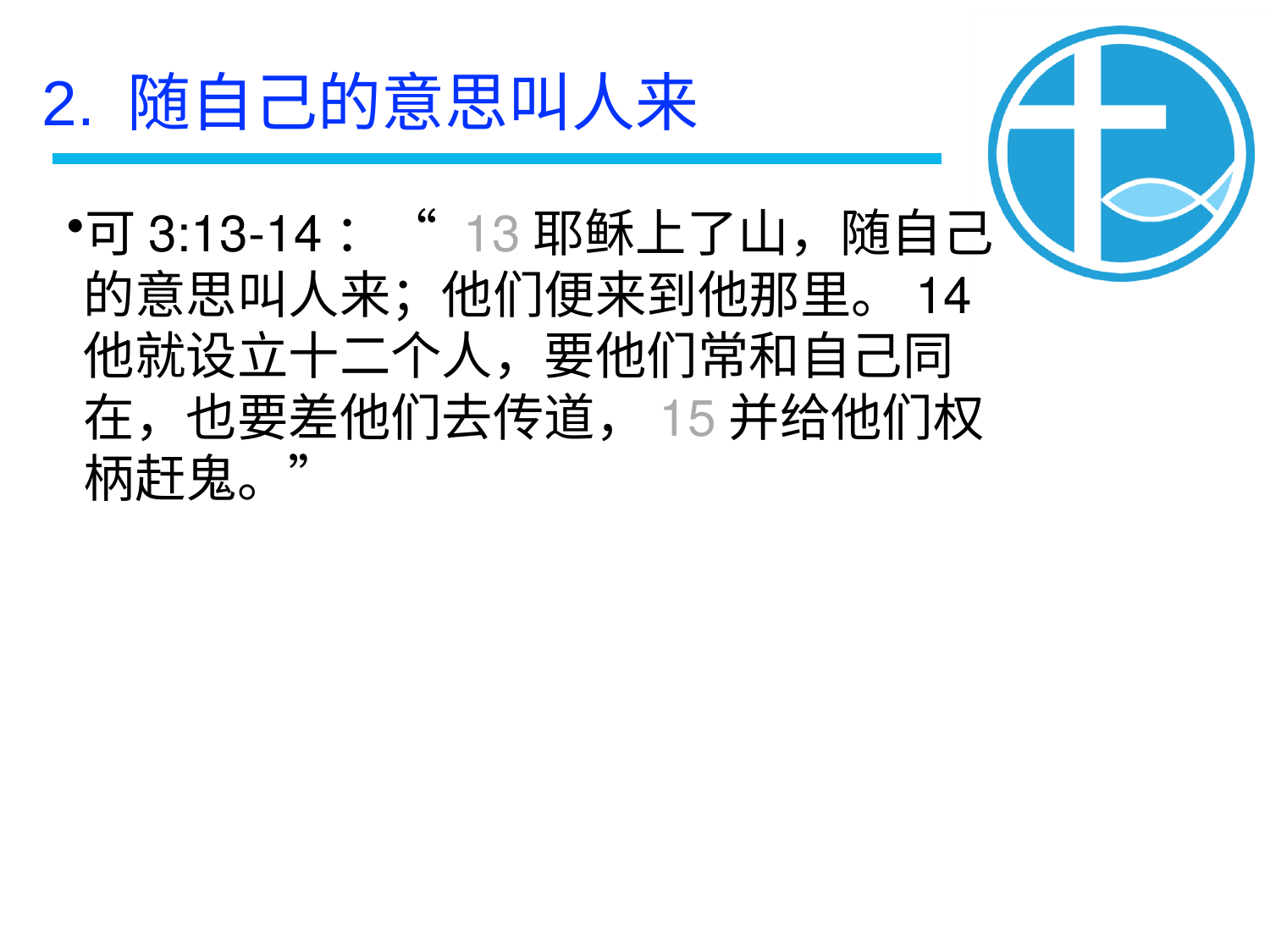

2. 随自己的意思叫人来
可3:13-14：“ 13耶稣上了山，随自己的意思叫人来；他们便来到他那里。14他就设立十二个人，要他们常和自己同在，也要差他们去传道，15并给他们权柄赶鬼。”